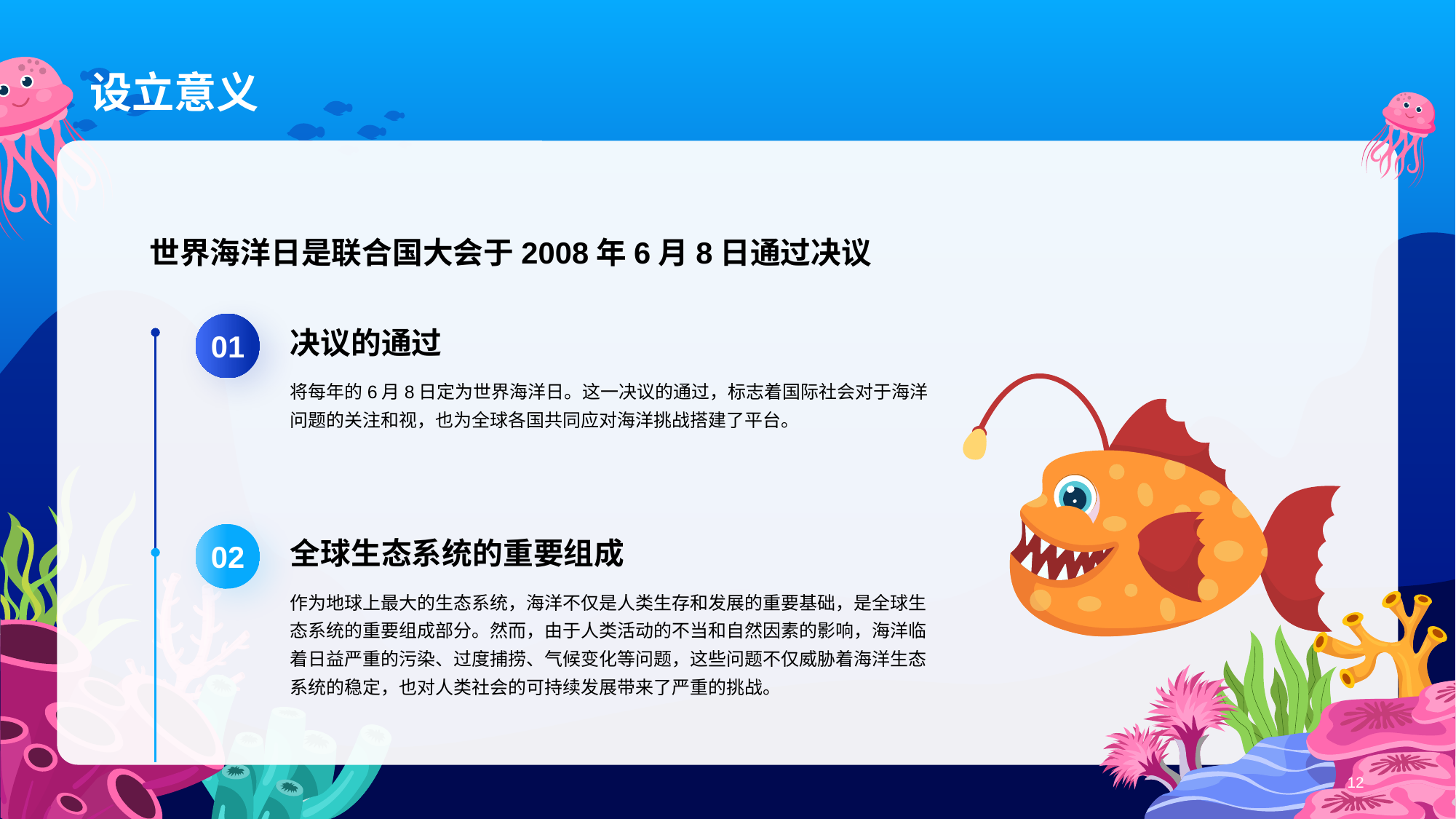

# 设立意义
世界海洋日是联合国大会于2008年6月8日通过决议
决议的通过
01
将每年的6月8日定为世界海洋日。这一决议的通过，标志着国际社会对于海洋问题的关注和视，也为全球各国共同应对海洋挑战搭建了平台。
全球生态系统的重要组成
02
作为地球上最大的生态系统，海洋不仅是人类生存和发展的重要基础，是全球生态系统的重要组成部分。然而，由于人类活动的不当和自然因素的影响，海洋临着日益严重的污染、过度捕捞、气候变化等问题，这些问题不仅威胁着海洋生态系统的稳定，也对人类社会的可持续发展带来了严重的挑战。

12